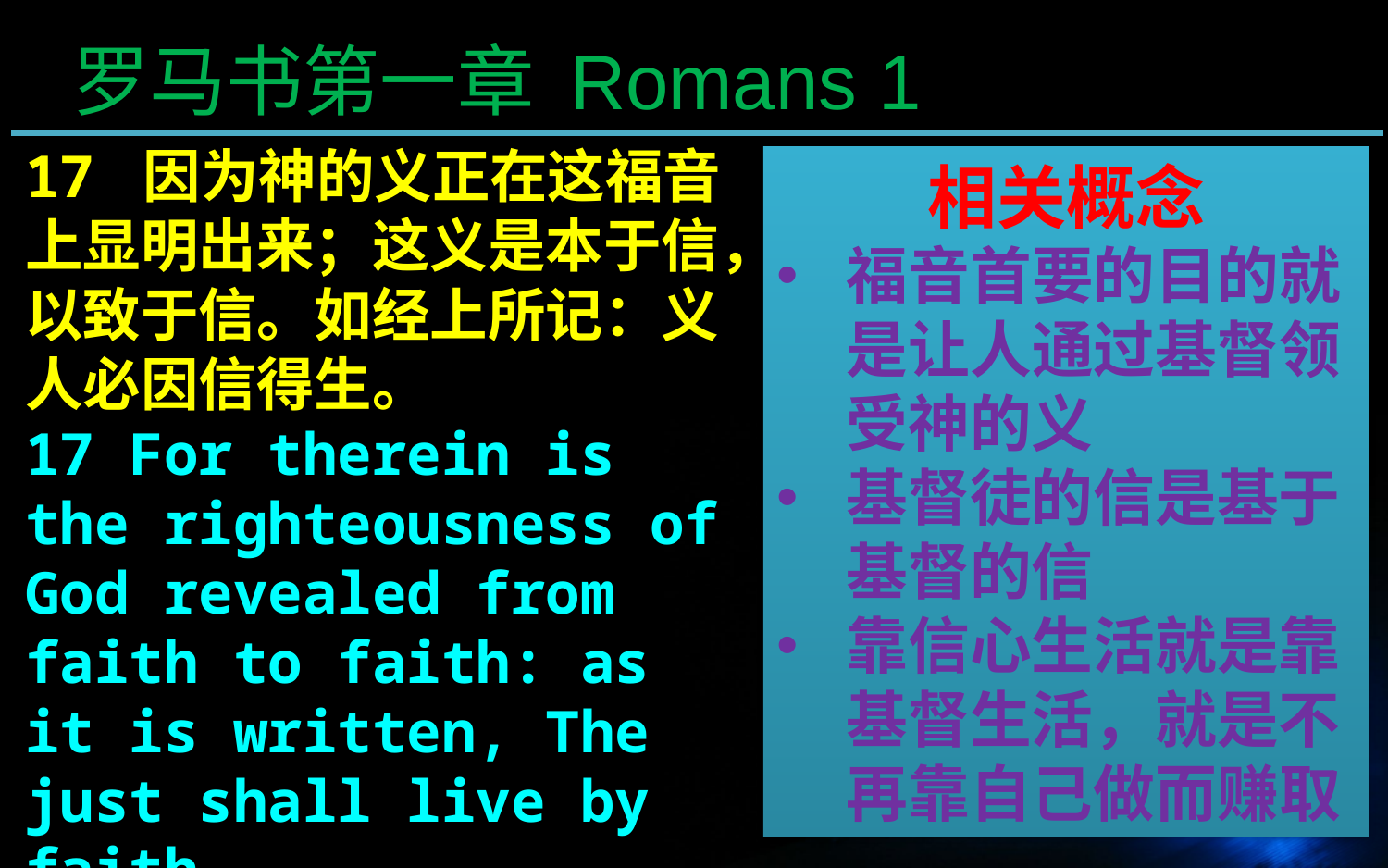

罗马书第一章 Romans 1
17 因为神的义正在这福音上显明出来；这义是本于信，以致于信。如经上所记：义人必因信得生。
17 For therein is the righteousness of God revealed from faith to faith: as it is written, The just shall live by faith.
相关概念
福音首要的目的就是让人通过基督领受神的义
基督徒的信是基于基督的信
靠信心生活就是靠基督生活，就是不再靠自己做而赚取